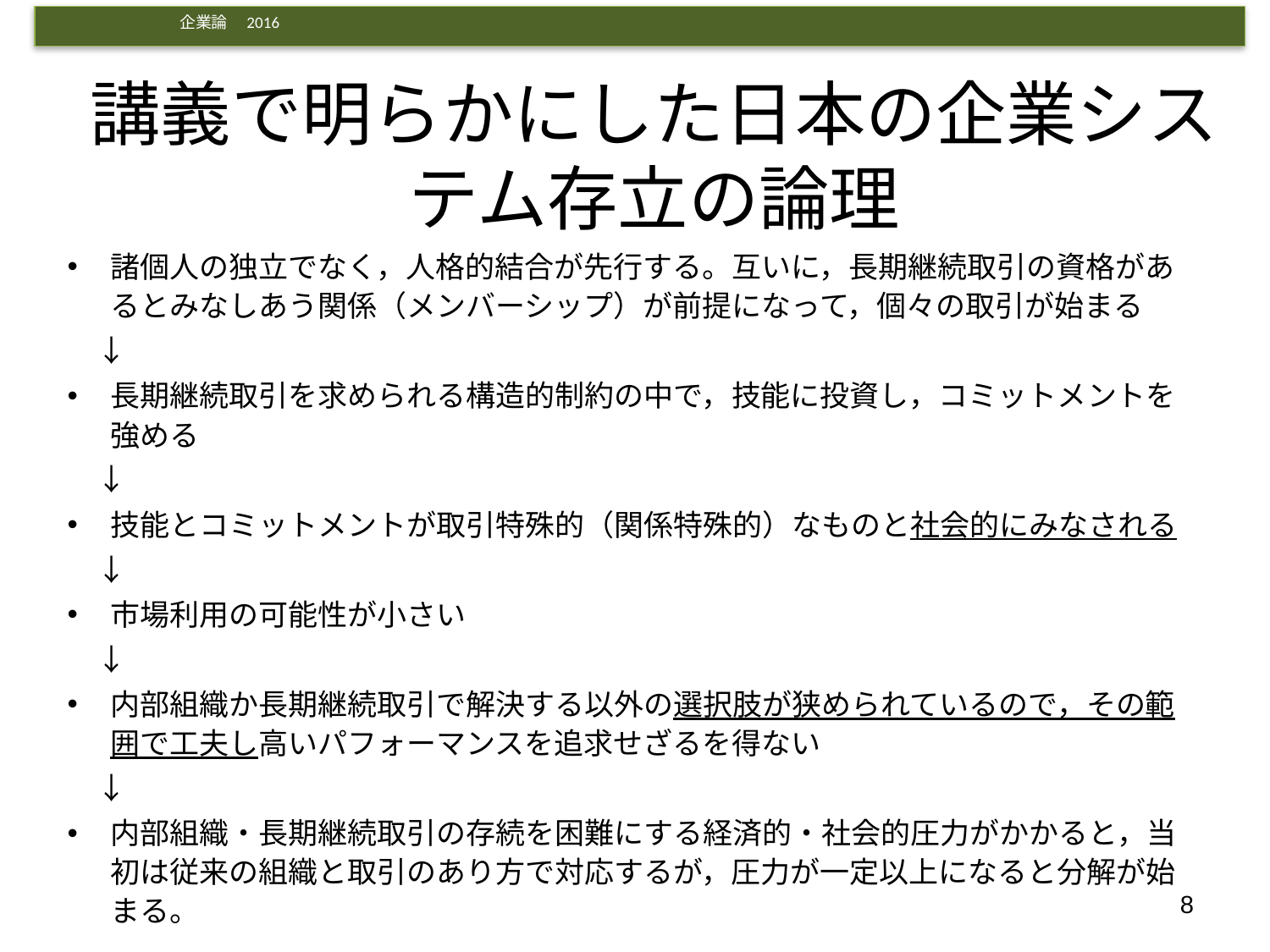

# 講義で明らかにした日本の企業システム存立の論理
諸個人の独立でなく，人格的結合が先行する。互いに，長期継続取引の資格があるとみなしあう関係（メンバーシップ）が前提になって，個々の取引が始まる
　↓
長期継続取引を求められる構造的制約の中で，技能に投資し，コミットメントを強める
　↓
技能とコミットメントが取引特殊的（関係特殊的）なものと社会的にみなされる
　↓
市場利用の可能性が小さい
　↓
内部組織か長期継続取引で解決する以外の選択肢が狭められているので，その範囲で工夫し高いパフォーマンスを追求せざるを得ない
　↓
内部組織・長期継続取引の存続を困難にする経済的・社会的圧力がかかると，当初は従来の組織と取引のあり方で対応するが，圧力が一定以上になると分解が始まる。

8